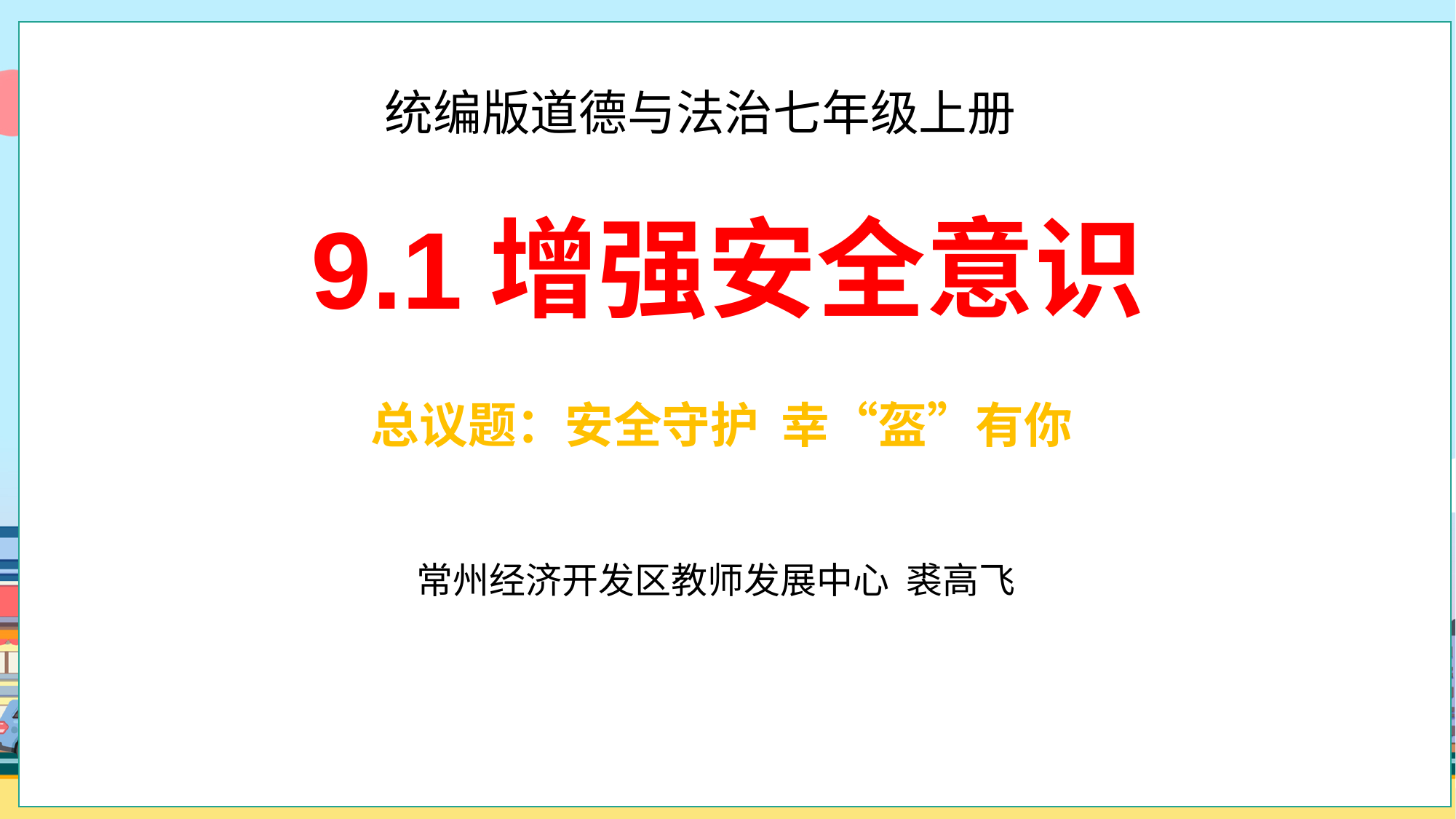

统编版道德与法治七年级上册
9.1增强安全意识
总议题：安全守护  幸“盔”有你
常州经济开发区教师发展中心  裘高飞